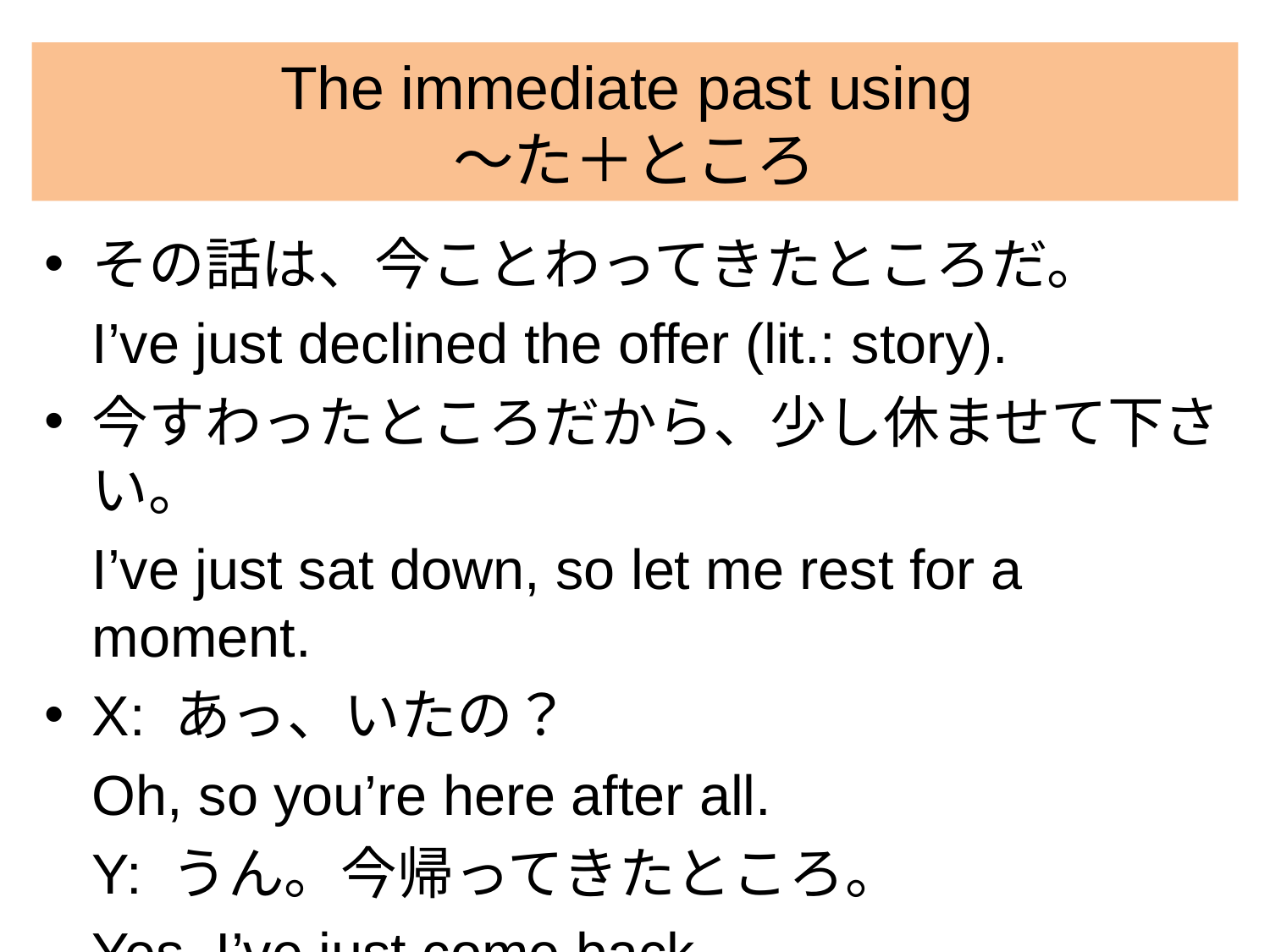

# The immediate past using 〜た＋ところ
その話は、今ことわってきたところだ。
	I’ve just declined the offer (lit.: story).
今すわったところだから、少し休ませて下さい。
	I’ve just sat down, so let me rest for a moment.
X: あっ、いたの？
	Oh, so you’re here after all.
	Y: うん。今帰ってきたところ。
	Yes, I’ve just come back.